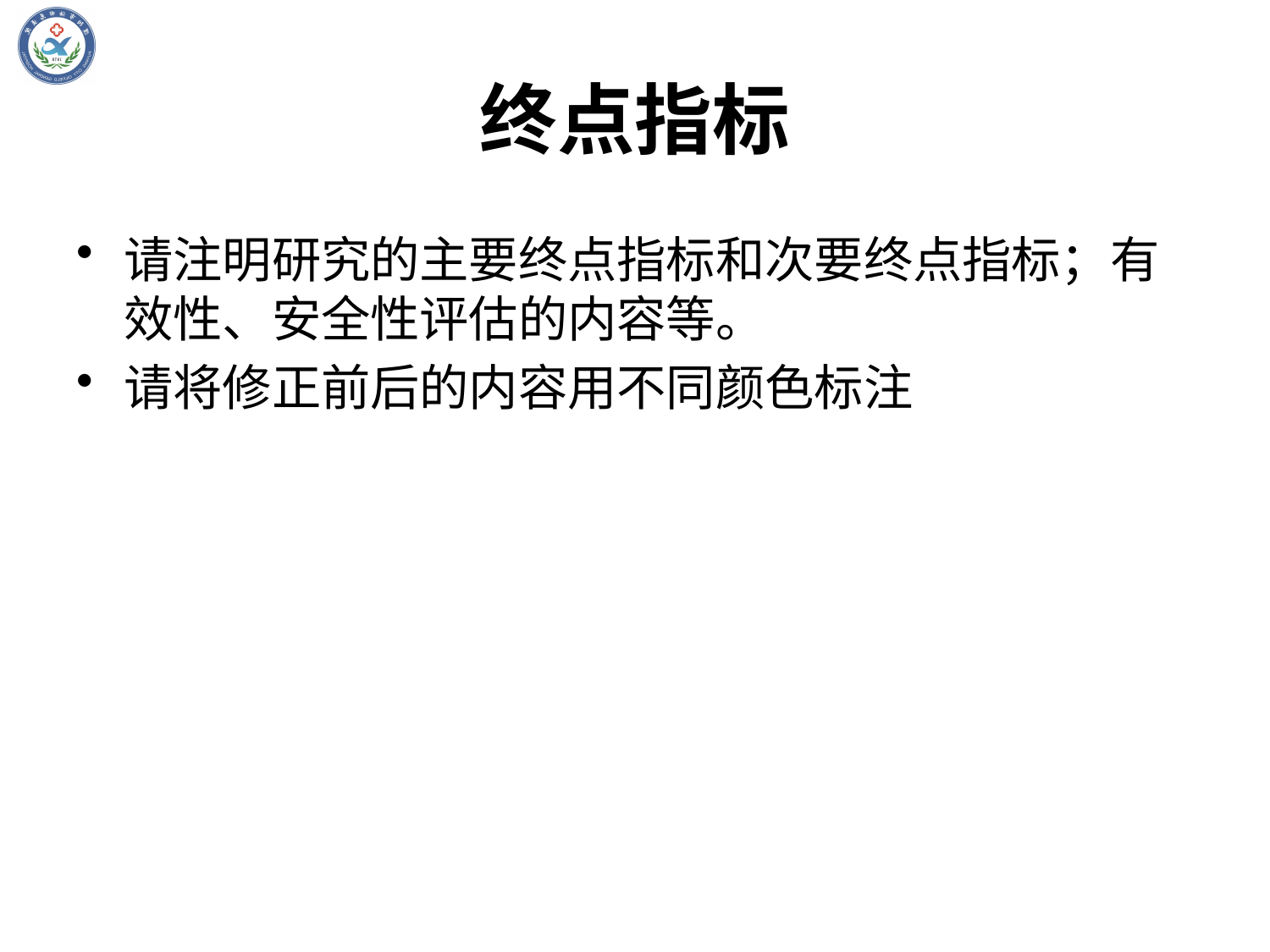

# 终点指标
请注明研究的主要终点指标和次要终点指标；有效性、安全性评估的内容等。
请将修正前后的内容用不同颜色标注